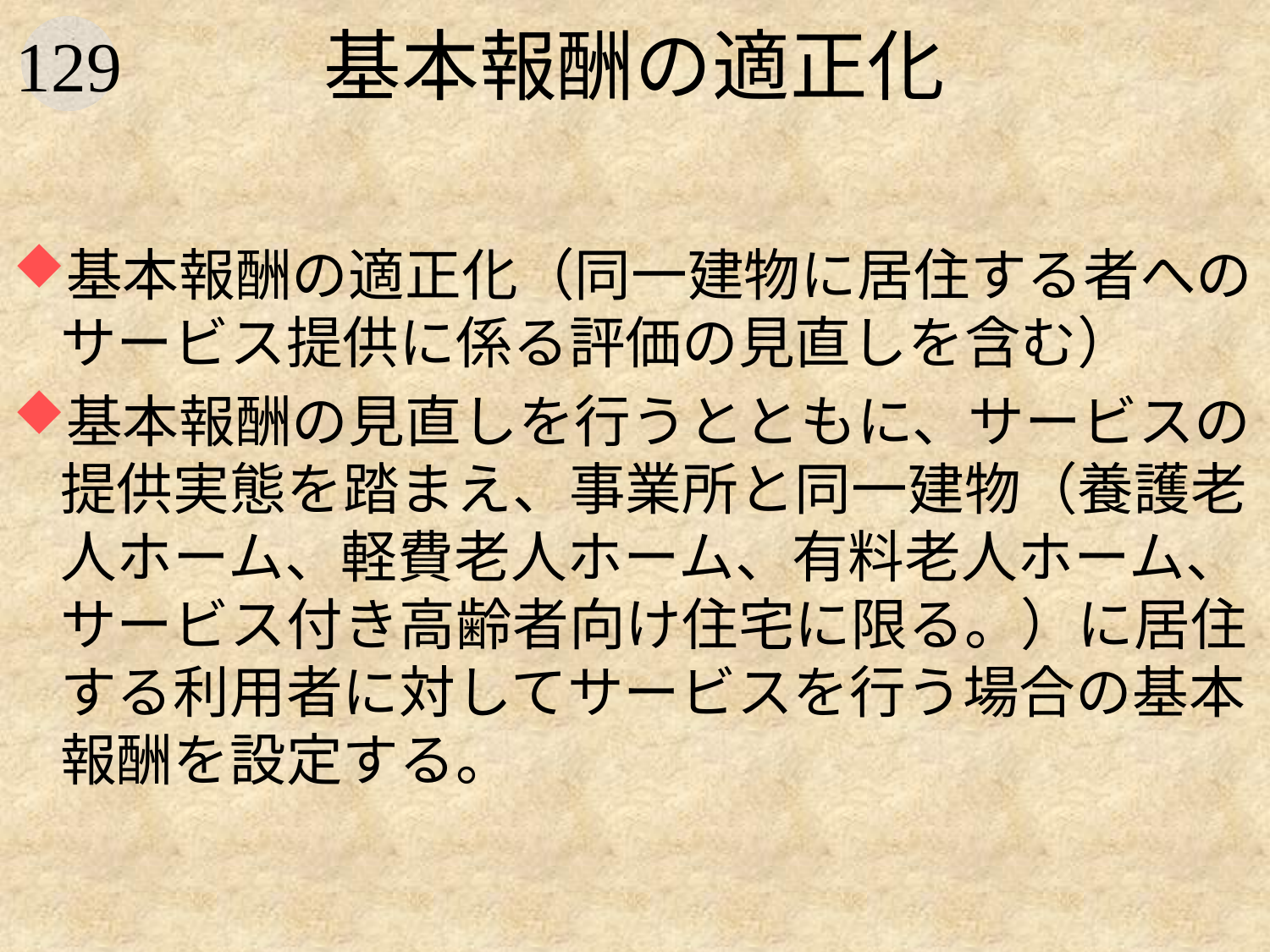

# 基本報酬の適正化
基本報酬の適正化（同一建物に居住する者へのサービス提供に係る評価の見直しを含む）
基本報酬の見直しを行うとともに、サービスの提供実態を踏まえ、事業所と同一建物（養護老人ホーム、軽費老人ホーム、有料老人ホーム、サービス付き高齢者向け住宅に限る。）に居住する利用者に対してサービスを行う場合の基本報酬を設定する。